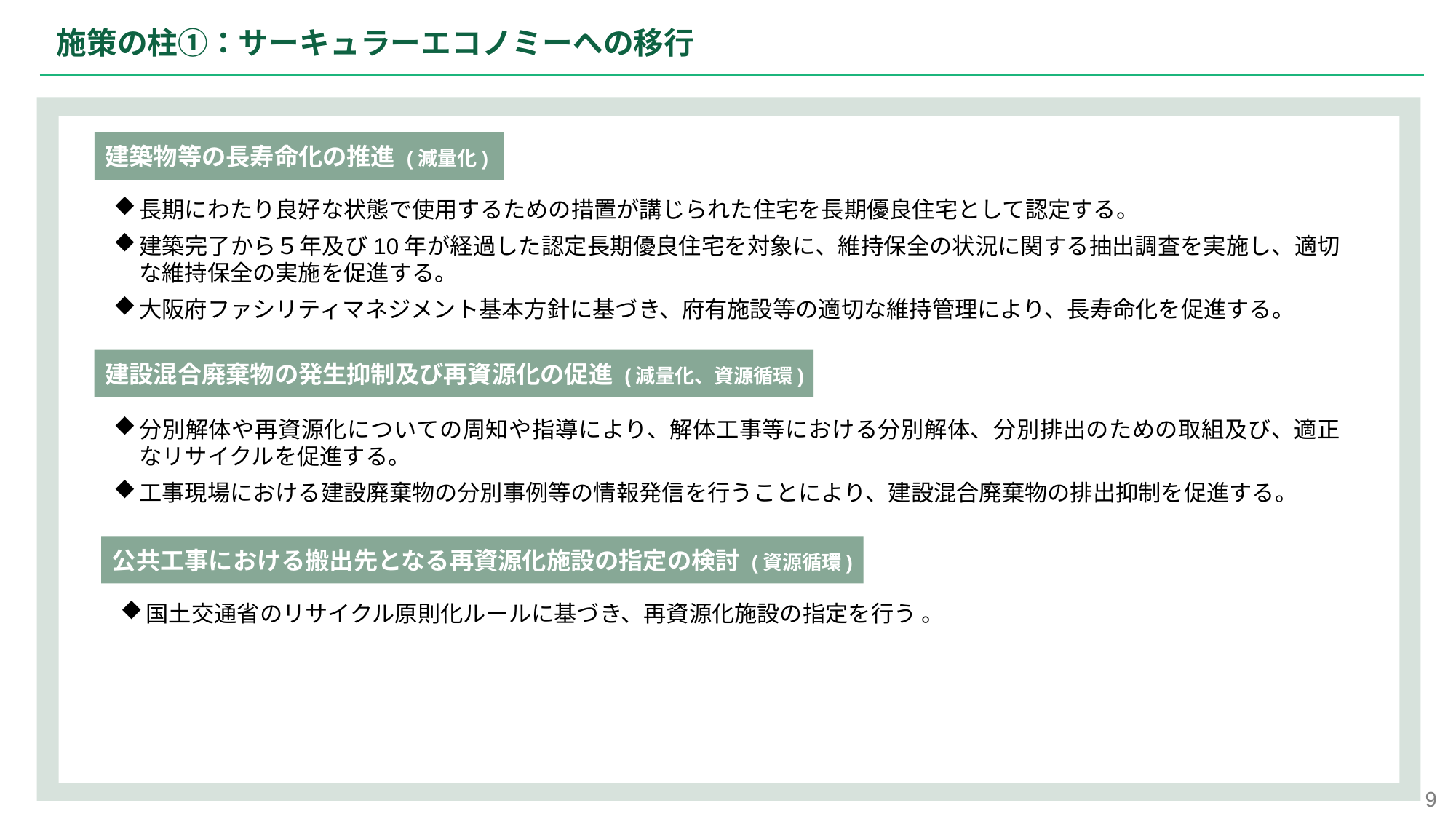

施策の柱①：サーキュラーエコノミーへの移行

建築物等の長寿命化の推進 (減量化)
長期にわたり良好な状態で使用するための措置が講じられた住宅を長期優良住宅として認定する。
建築完了から５年及び10年が経過した認定長期優良住宅を対象に、維持保全の状況に関する抽出調査を実施し、適切な維持保全の実施を促進する。
大阪府ファシリティマネジメント基本方針に基づき、府有施設等の適切な維持管理により、長寿命化を促進する。
建設混合廃棄物の発生抑制及び再資源化の促進 (減量化、資源循環)
分別解体や再資源化についての周知や指導により、解体工事等における分別解体、分別排出のための取組及び、適正なリサイクルを促進する。
工事現場における建設廃棄物の分別事例等の情報発信を行うことにより、建設混合廃棄物の排出抑制を促進する。
公共工事における搬出先となる再資源化施設の指定の検討 (資源循環)
国土交通省のリサイクル原則化ルールに基づき、再資源化施設の指定を行う 。
9